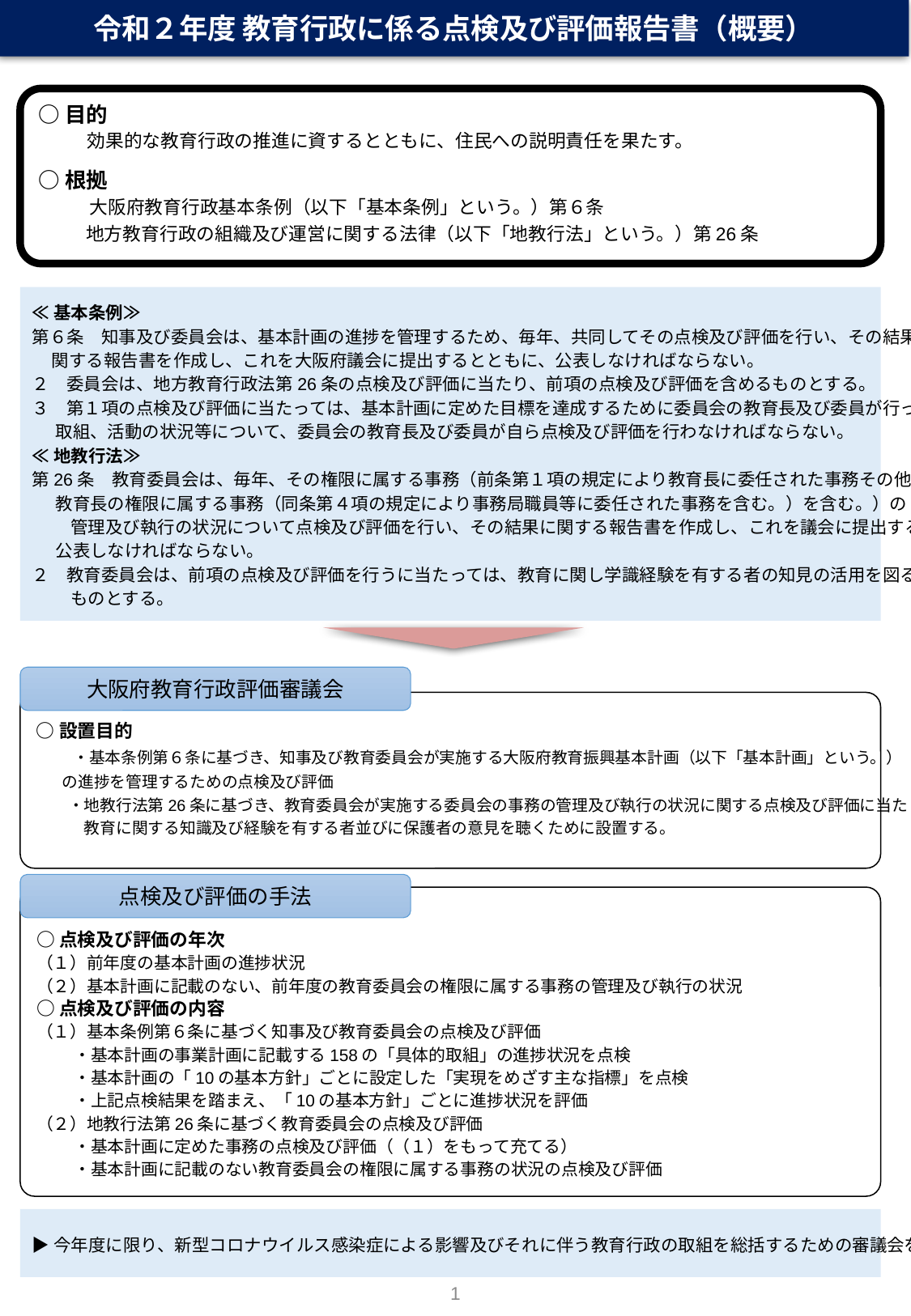

令和２年度 教育行政に係る点検及び評価報告書（概要）
○目的
　　効果的な教育行政の推進に資するとともに、住民への説明責任を果たす。

○根拠
　　大阪府教育行政基本条例（以下「基本条例」という。）第６条
　　 地方教育行政の組織及び運営に関する法律（以下「地教行法」という。）第26条
≪基本条例≫
第６条　知事及び委員会は、基本計画の進捗を管理するため、毎年、共同してその点検及び評価を行い、その結果に
    関する報告書を作成し、これを大阪府議会に提出するとともに、公表しなければならない。
２　委員会は、地方教育行政法第26条の点検及び評価に当たり、前項の点検及び評価を含めるものとする。
３　第１項の点検及び評価に当たっては、基本計画に定めた目標を達成するために委員会の教育長及び委員が行った
     取組、活動の状況等について、委員会の教育長及び委員が自ら点検及び評価を行わなければならない。
≪地教行法≫
第26条　教育委員会は、毎年、その権限に属する事務（前条第１項の規定により教育長に委任された事務その他
     教育長の権限に属する事務（同条第４項の規定により事務局職員等に委任された事務を含む。）を含む。）の
　　 管理及び執行の状況について点検及び評価を行い、その結果に関する報告書を作成し、これを議会に提出するとともに、
     公表しなければならない。
２　教育委員会は、前項の点検及び評価を行うに当たっては、教育に関し学識経験を有する者の知見の活用を図る
　　 ものとする。

大阪府教育行政評価審議会
○設置目的
　　・基本条例第６条に基づき、知事及び教育委員会が実施する大阪府教育振興基本計画（以下「基本計画」という。）
      の進捗を管理するための点検及び評価
　　・地教行法第26条に基づき、教育委員会が実施する委員会の事務の管理及び執行の状況に関する点検及び評価に当たり、
　　　教育に関する知識及び経験を有する者並びに保護者の意見を聴くために設置する。
点検及び評価の手法

○点検及び評価の年次
（１）前年度の基本計画の進捗状況
（２）基本計画に記載のない、前年度の教育委員会の権限に属する事務の管理及び執行の状況
○点検及び評価の内容
（１）基本条例第６条に基づく知事及び教育委員会の点検及び評価
　　 ・基本計画の事業計画に記載する158の「具体的取組」の進捗状況を点検
　 　・基本計画の「10の基本方針」ごとに設定した「実現をめざす主な指標」を点検
　　 ・上記点検結果を踏まえ、「10の基本方針」ごとに進捗状況を評価
（２）地教行法第26条に基づく教育委員会の点検及び評価
　　 ・基本計画に定めた事務の点検及び評価（（１）をもって充てる）
　　 ・基本計画に記載のない教育委員会の権限に属する事務の状況の点検及び評価
▶今年度に限り、新型コロナウイルス感染症による影響及びそれに伴う教育行政の取組を総括するための審議会を実施
1